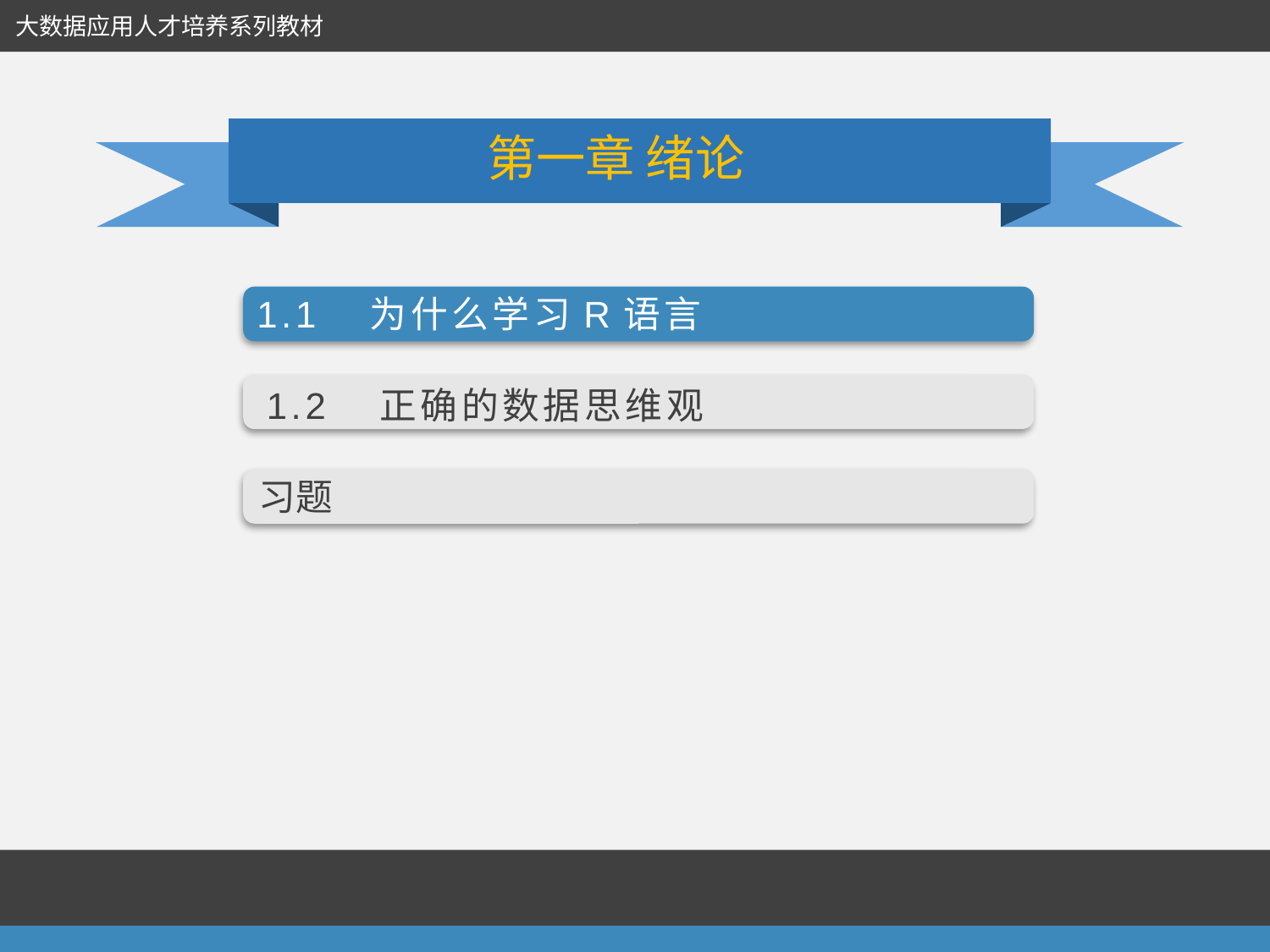

大数据应用人才培养系列教材

第一章 绪论
1.1　为什么学习R语言

1.2　正确的数据思维观
习题